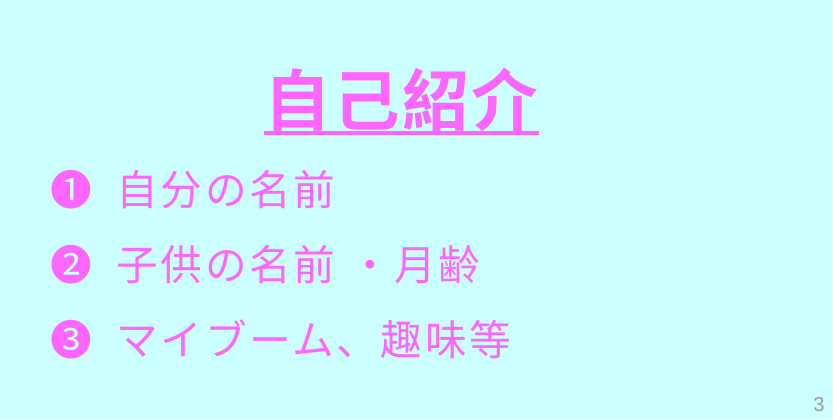

# 自己紹介
❶ 自分の名前
❷ 子供の名前 ・月齢
❸ マイブーム、趣味等
3